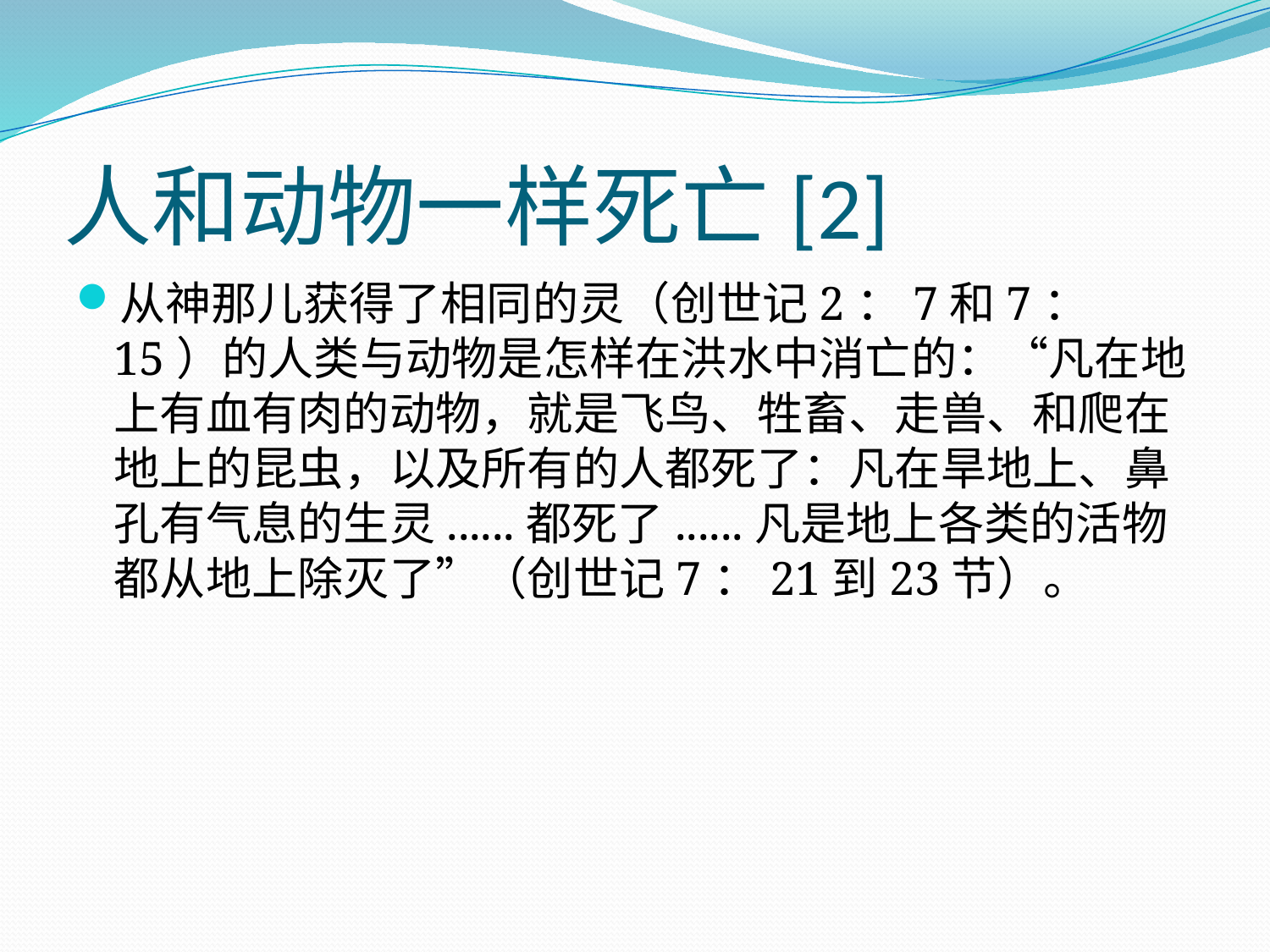

# 人和动物一样死亡[2]
从神那儿获得了相同的灵（创世记2：7和7：15）的人类与动物是怎样在洪水中消亡的：“凡在地上有血有肉的动物，就是飞鸟、牲畜、走兽、和爬在地上的昆虫，以及所有的人都死了：凡在旱地上、鼻孔有气息的生灵......都死了......凡是地上各类的活物都从地上除灭了”（创世记7：21到23节）。